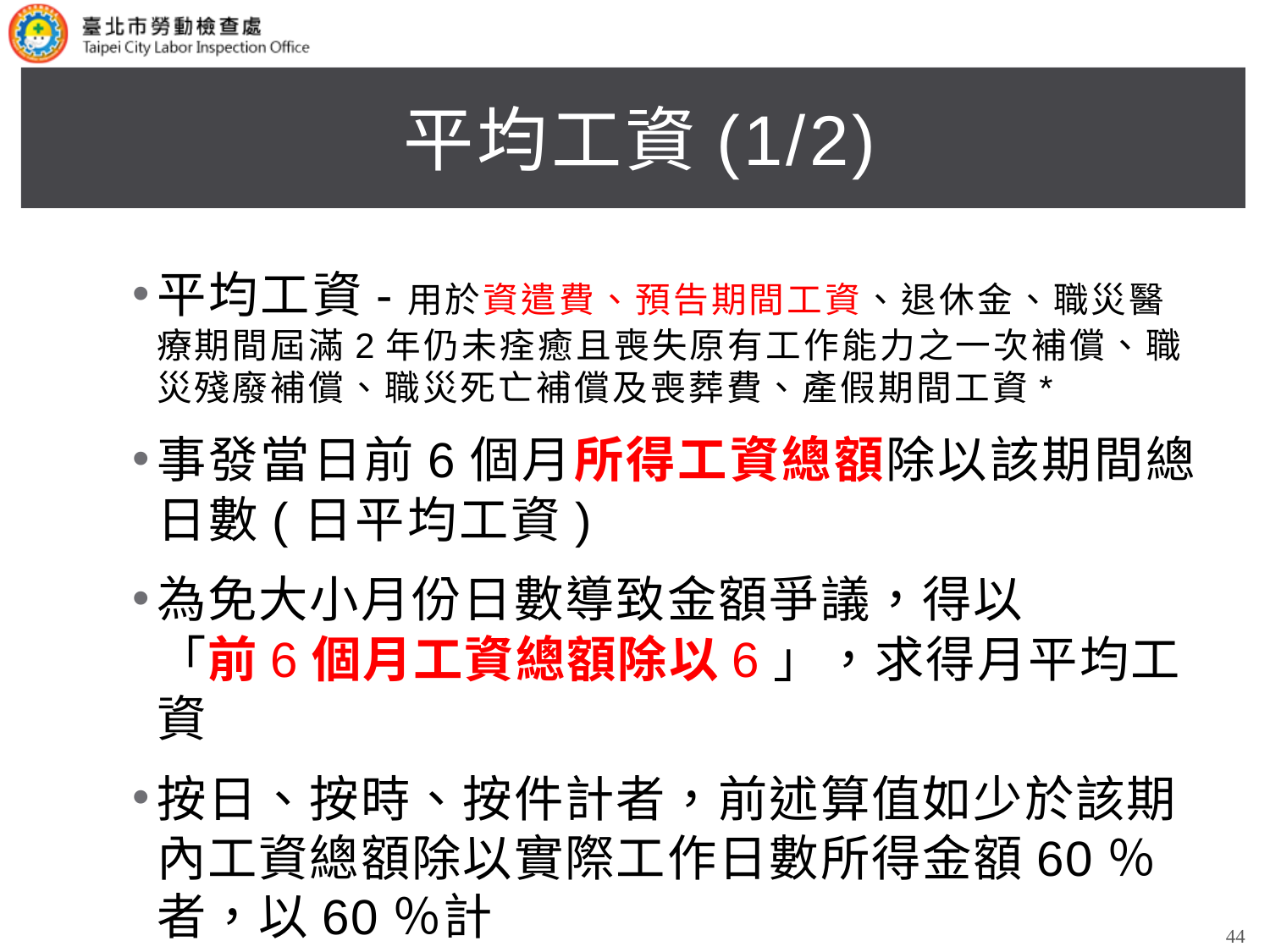

# 平均工資(1/2)
平均工資-用於資遣費、預告期間工資、退休金、職災醫療期間屆滿2年仍未痊癒且喪失原有工作能力之一次補償、職災殘廢補償、職災死亡補償及喪葬費、產假期間工資*
事發當日前6個月所得工資總額除以該期間總日數(日平均工資)
為免大小月份日數導致金額爭議，得以
「前6個月工資總額除以6」，求得月平均工資
按日、按時、按件計者，前述算值如少於該期內工資總額除以實際工作日數所得金額60％者，以60％計

44